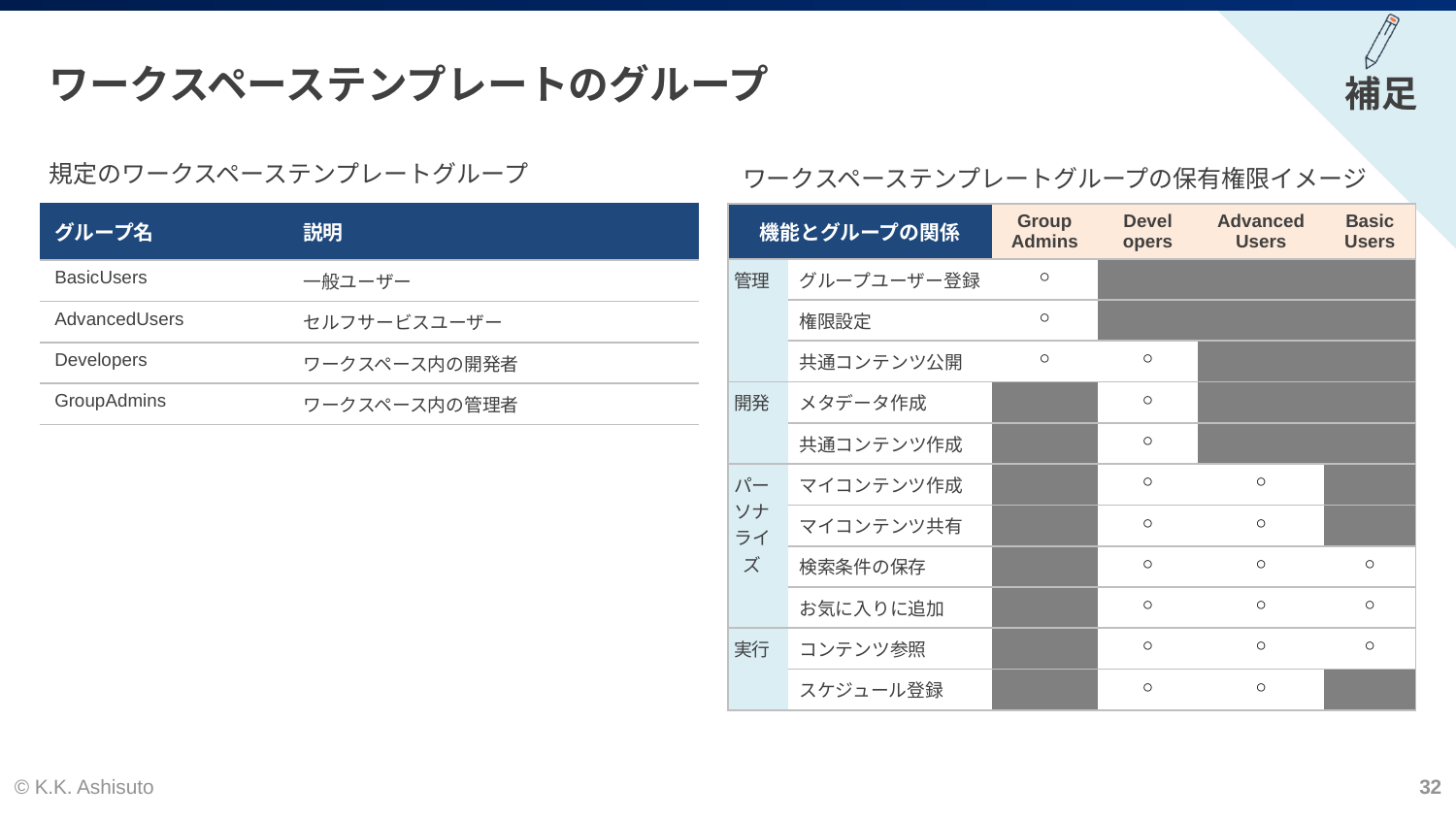

# ワークスペーステンプレートのグループ
規定のワークスペーステンプレートグループ
ワークスペーステンプレートグループの保有権限イメージ
| グループ名 | 説明 |
| --- | --- |
| BasicUsers | 一般ユーザー |
| AdvancedUsers | セルフサービスユーザー |
| Developers | ワークスペース内の開発者 |
| GroupAdmins | ワークスペース内の管理者 |
| 機能とグループの関係 |  | Group Admins | Devel opers | Advanced Users | Basic Users |
| --- | --- | --- | --- | --- | --- |
| 管理 | グループユーザー登録 | ○ |  |  |  |
|  | 権限設定 | ○ |  |  |  |
|  | 共通コンテンツ公開 | ○ | ○ |  |  |
| 開発 | メタデータ作成 |  | ○ |  |  |
|  | 共通コンテンツ作成 |  | ○ |  |  |
| パーソナライズ | マイコンテンツ作成 |  | ○ | ○ |  |
|  | マイコンテンツ共有 |  | ○ | ○ |  |
|  | 検索条件の保存 |  | ○ | ○ | ○ |
|  | お気に入りに追加 |  | ○ | ○ | ○ |
| 実行 | コンテンツ参照 |  | ○ | ○ | ○ |
|  | スケジュール登録 |  | ○ | ○ |  |
© K.K. Ashisuto
32